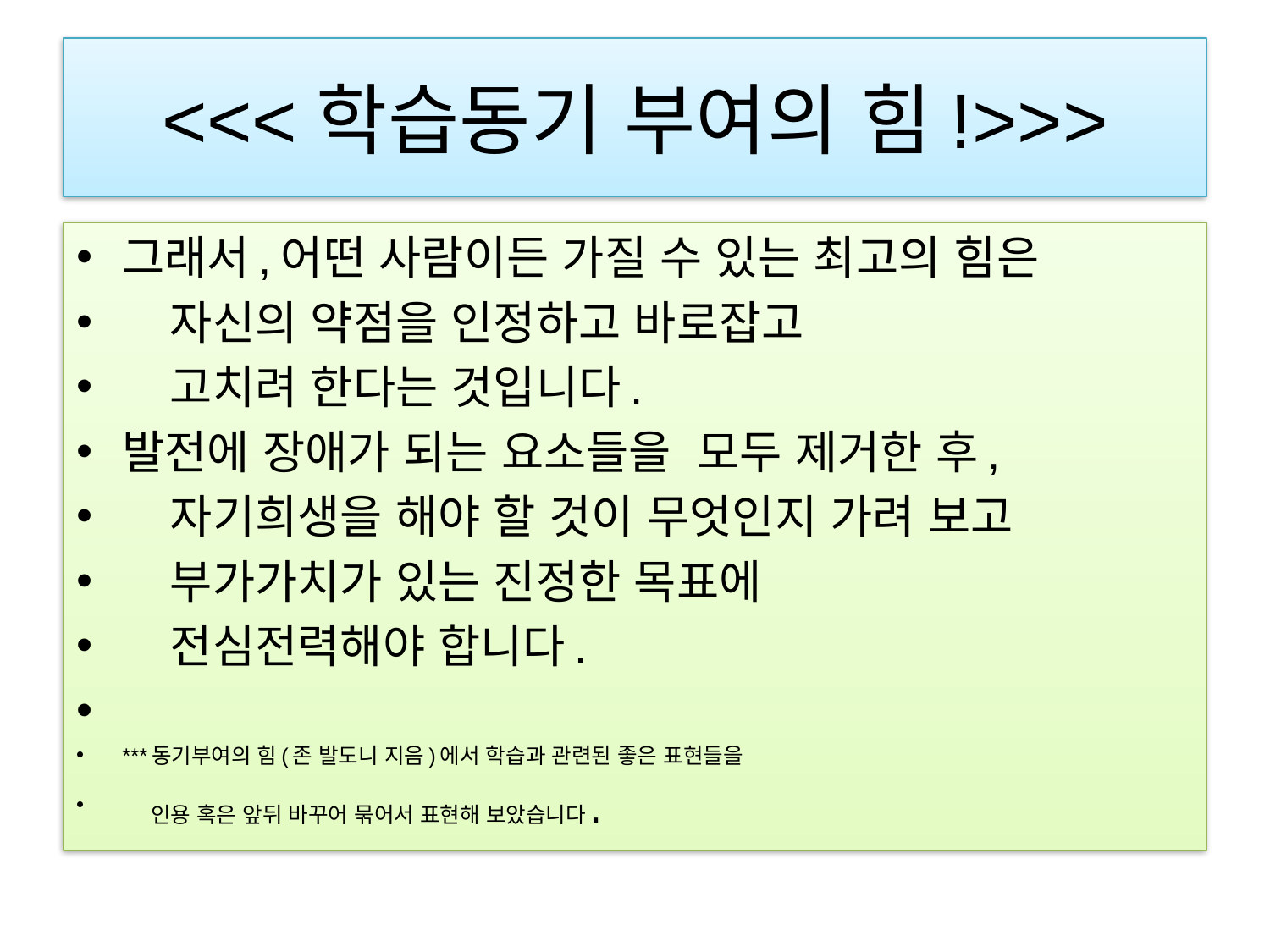

# <<<학습동기 부여의 힘!>>>
그래서,어떤 사람이든 가질 수 있는 최고의 힘은
   자신의 약점을 인정하고 바로잡고
   고치려 한다는 것입니다.
발전에 장애가 되는 요소들을  모두 제거한 후,
   자기희생을 해야 할 것이 무엇인지 가려 보고
   부가가치가 있는 진정한 목표에
   전심전력해야 합니다.

***동기부여의 힘(존 발도니 지음)에서 학습과 관련된 좋은 표현들을
    인용 혹은 앞뒤 바꾸어 묶어서 표현해 보았습니다.